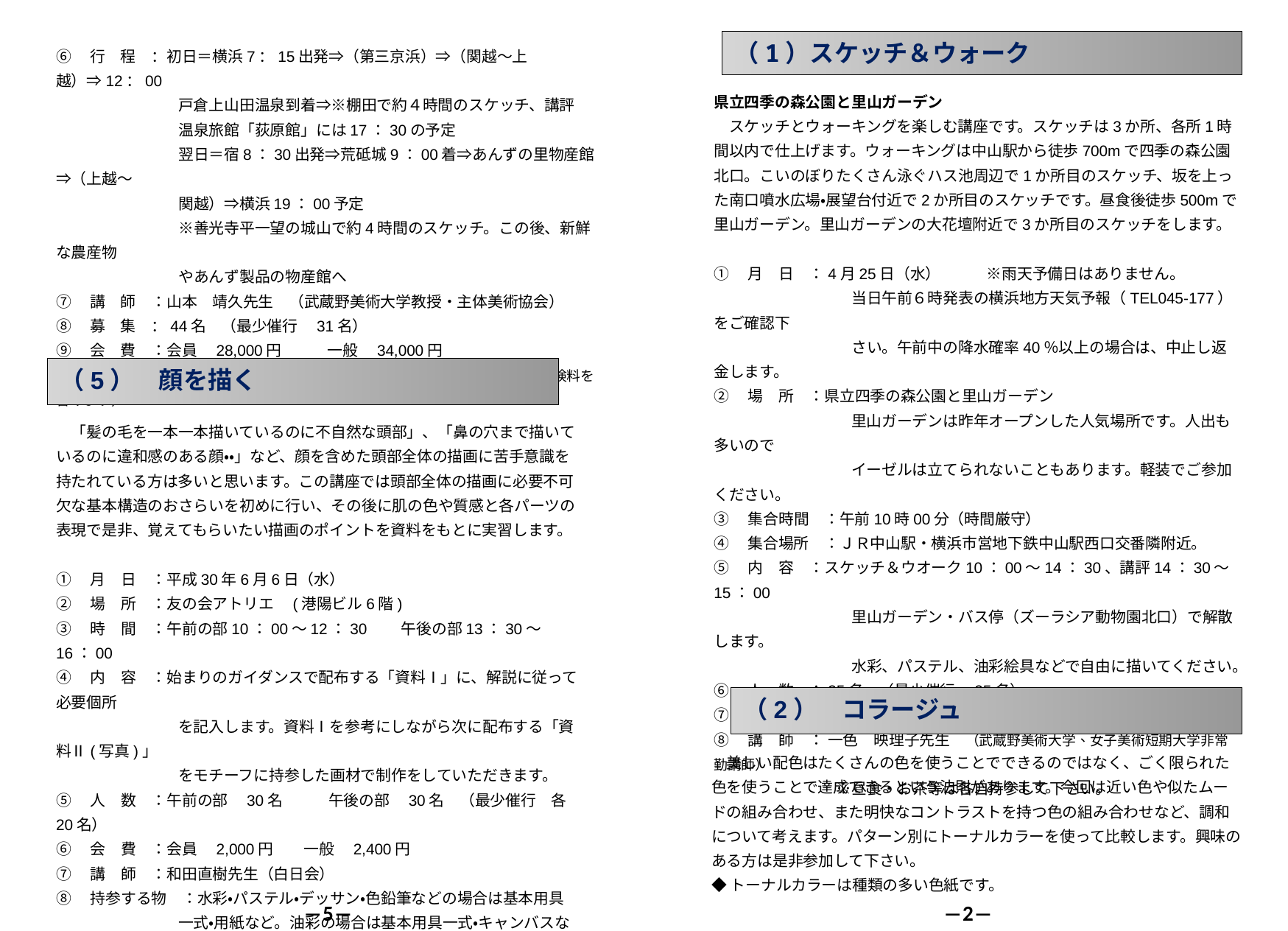

２表
（1）スケッチ＆ウォーク

⑥　行　程　：初日＝横浜7：15出発⇒（第三京浜）⇒（関越～上越）⇒12：00
　　　　　　　　戸倉上山田温泉到着⇒※棚田で約４時間のスケッチ、講評
　　　　　　　　温泉旅館「荻原館」には17：30の予定
　　　　　　　　翌日＝宿8：30出発⇒荒砥城9：00着⇒あんずの里物産館⇒（上越～
　　　　　　　　関越）⇒横浜19：00予定
　　　　　　　　※善光寺平一望の城山で約4時間のスケッチ。この後、新鮮な農産物
　　　　　　　　やあんず製品の物産館へ
⑦　講　師　：山本　靖久先生　（武蔵野美術大学教授・主体美術協会）
⑧　募　集　：44名　（最少催行　31名）
⑨　会　費　：会員　28,000円　　　一般　34,000円
　　　　　　　　（昼食２回と１泊２食付の宿泊代、お茶・お菓子代、傷害保険料を含みます）
県立四季の森公園と里山ガーデン
　スケッチとウォーキングを楽しむ講座です。スケッチは3か所、各所1時間以内で仕上げます。ウォーキングは中山駅から徒歩700mで四季の森公園北口。こいのぼりたくさん泳ぐハス池周辺で1か所目のスケッチ、坂を上った南口噴水広場・展望台付近で2か所目のスケッチです。昼食後徒歩500mで里山ガーデン。里山ガーデンの大花壇附近で3か所目のスケッチをします。

①　月　日　：4月25日（水）　　　※雨天予備日はありません。
　　　　　　　　　当日午前６時発表の横浜地方天気予報（TEL045-177）をご確認下
　　　　　　　　　さい。午前中の降水確率40％以上の場合は、中止し返金します。
②　場　所　：県立四季の森公園と里山ガーデン
　　　　　　　　　里山ガーデンは昨年オープンした人気場所です。人出も多いので
　　　　　　　　　イーゼルは立てられないこともあります。軽装でご参加ください。
③　集合時間　：午前10時00分（時間厳守）
④　集合場所　：ＪＲ中山駅・横浜市営地下鉄中山駅西口交番隣附近。
⑤　内　容　：スケッチ＆ウオーク10：00～14：30、講評14：30～15：00
　　　　　　　　　里山ガーデン・バス停（ズーラシア動物園北口）で解散します。
　　　　　　　　　水彩、パステル、油彩絵具などで自由に描いてください。
⑥　人　数　：35名　（最少催行　25名）
⑦　会　費　：会員　2,000円　　一般　2,400円
⑧　講　師　： 一色　映理子先生　（武蔵野美術大学、女子美術短期大学非常勤講師）
　　　　　　　　※昼食・お茶等は各自持参して下さい。
（5）　顔を描く

　「髪の毛を一本一本描いているのに不自然な頭部」、「鼻の穴まで描いているのに違和感のある顔・・」など、顔を含めた頭部全体の描画に苦手意識を持たれている方は多いと思います。この講座では頭部全体の描画に必要不可欠な基本構造のおさらいを初めに行い、その後に肌の色や質感と各パーツの表現で是非、覚えてもらいたい描画のポイントを資料をもとに実習します。

①　月　日　：平成30年6月6日（水）
②　場　所　：友の会アトリエ　(港陽ビル6階)
③　時　間　：午前の部10：00～12：30　　午後の部13：30～16：00
④　内　容　：始まりのガイダンスで配布する「資料Ⅰ」に、解説に従って必要個所
　　　　　　　　を記入します。資料Ⅰを参考にしながら次に配布する「資料Ⅱ(写真)」
　　　　　　　　をモチーフに持参した画材で制作をしていただきます。
⑤　人　数　：午前の部　30名　　　午後の部　30名　（最少催行　各20名）
⑥　会　費　：会員　2,000円　　一般　2,400円
⑦　講　師　：和田直樹先生（白日会）
⑧　持参する物　：水彩・パステル・デッサン・色鉛筆などの場合は基本用具
　　　　　　　　一式・用紙など。油彩の場合は基本用具一式・キャンバスなど。
　　　　　　　　※画面サイズはF4～F6を目安に。
（2）　コラージュ

　美しい配色はたくさんの色を使うことでできるのではなく、ごく限られた色を使うことで達成できるという法則があります。今回は近い色や似たムードの組み合わせ、また明快なコントラストを持つ色の組み合わせなど、調和について考えます。パターン別にトーナルカラーを使って比較します。興味のある方は是非参加して下さい。
◆トーナルカラーは種類の多い色紙です。
―5―
―2―